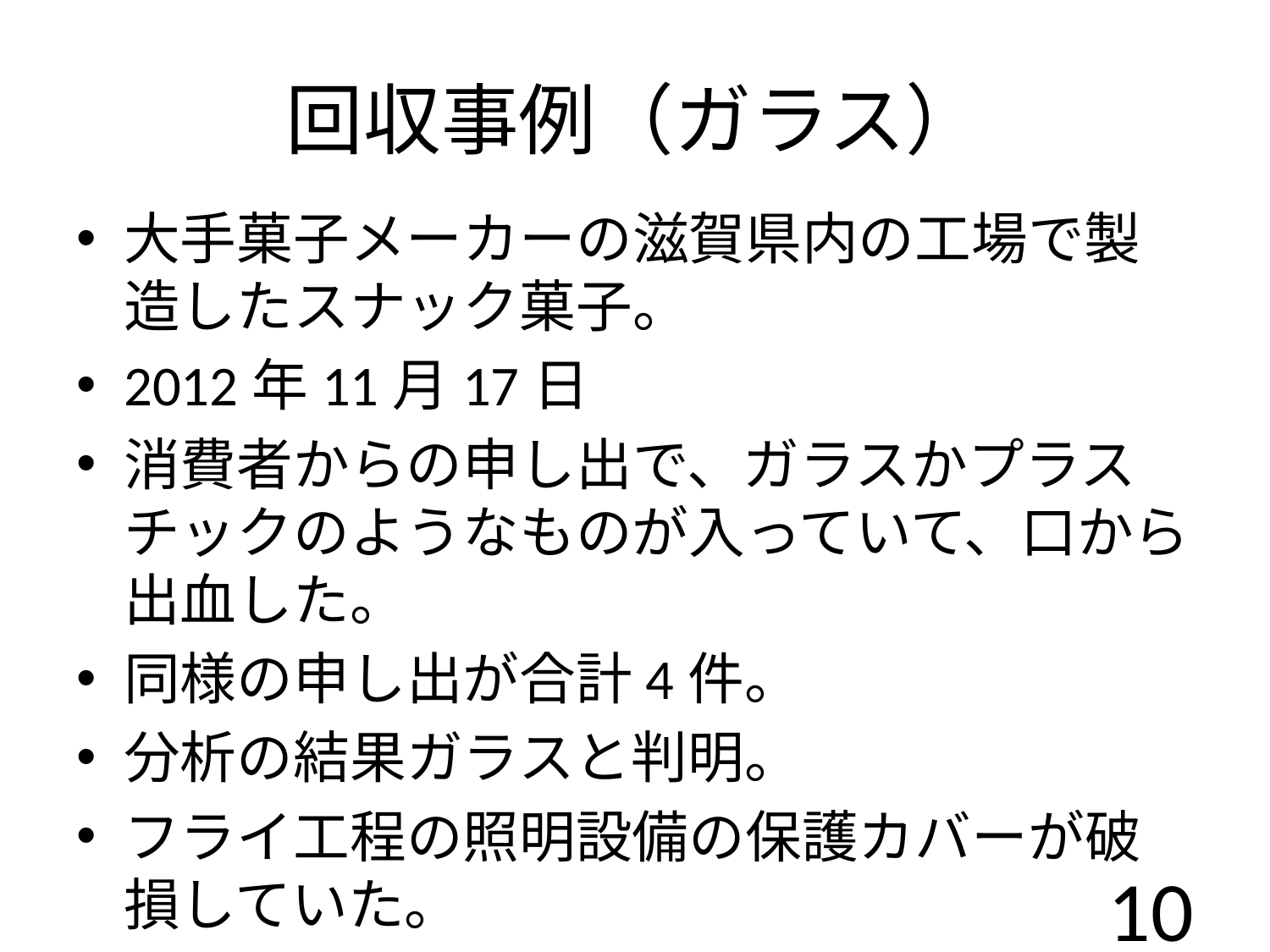

# 回収事例（ガラス）
大手菓子メーカーの滋賀県内の工場で製造したスナック菓子。
2012年11月17日
消費者からの申し出で、ガラスかプラスチックのようなものが入っていて、口から出血した。
同様の申し出が合計4件。
分析の結果ガラスと判明。
フライ工程の照明設備の保護カバーが破損していた。
10